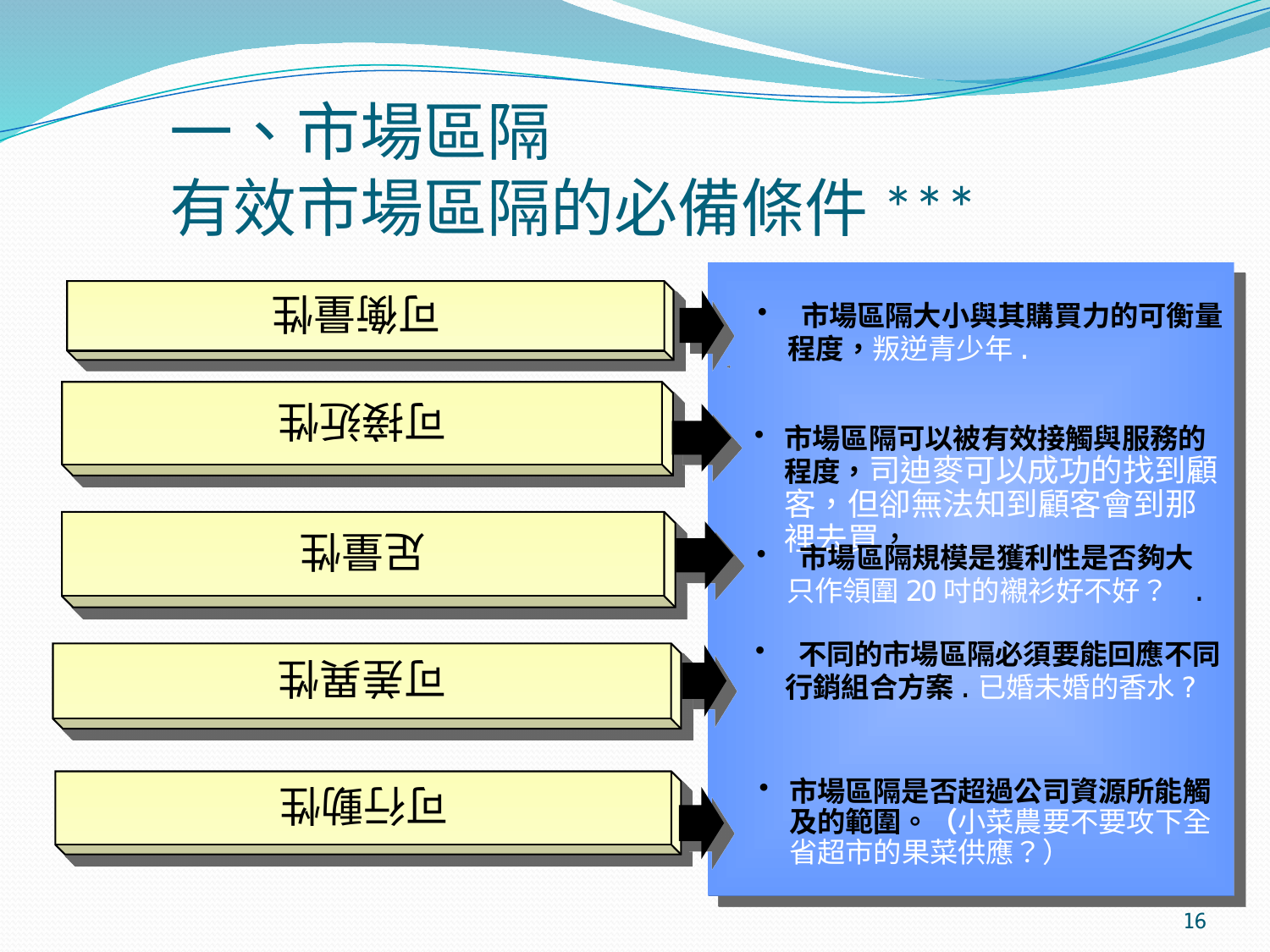

# 一、市場區隔 有效市場區隔的必備條件***
 可衡量性
可接近性

足量性

 市場區隔大小與其購買力的可衡量程度，叛逆青少年.

可差異性

市場區隔可以被有效接觸與服務的程度，司迪麥可以成功的找到顧客，但卻無法知到顧客會到那裡去買，
可行動性

 市場區隔規模是獲利性是否夠大
只作領圍20吋的襯衫好不好？   .
 不同的市場區隔必須要能回應不同行銷組合方案.已婚未婚的香水?

市場區隔是否超過公司資源所能觸及的範圍。（小菜農要不要攻下全省超市的果菜供應？）

16